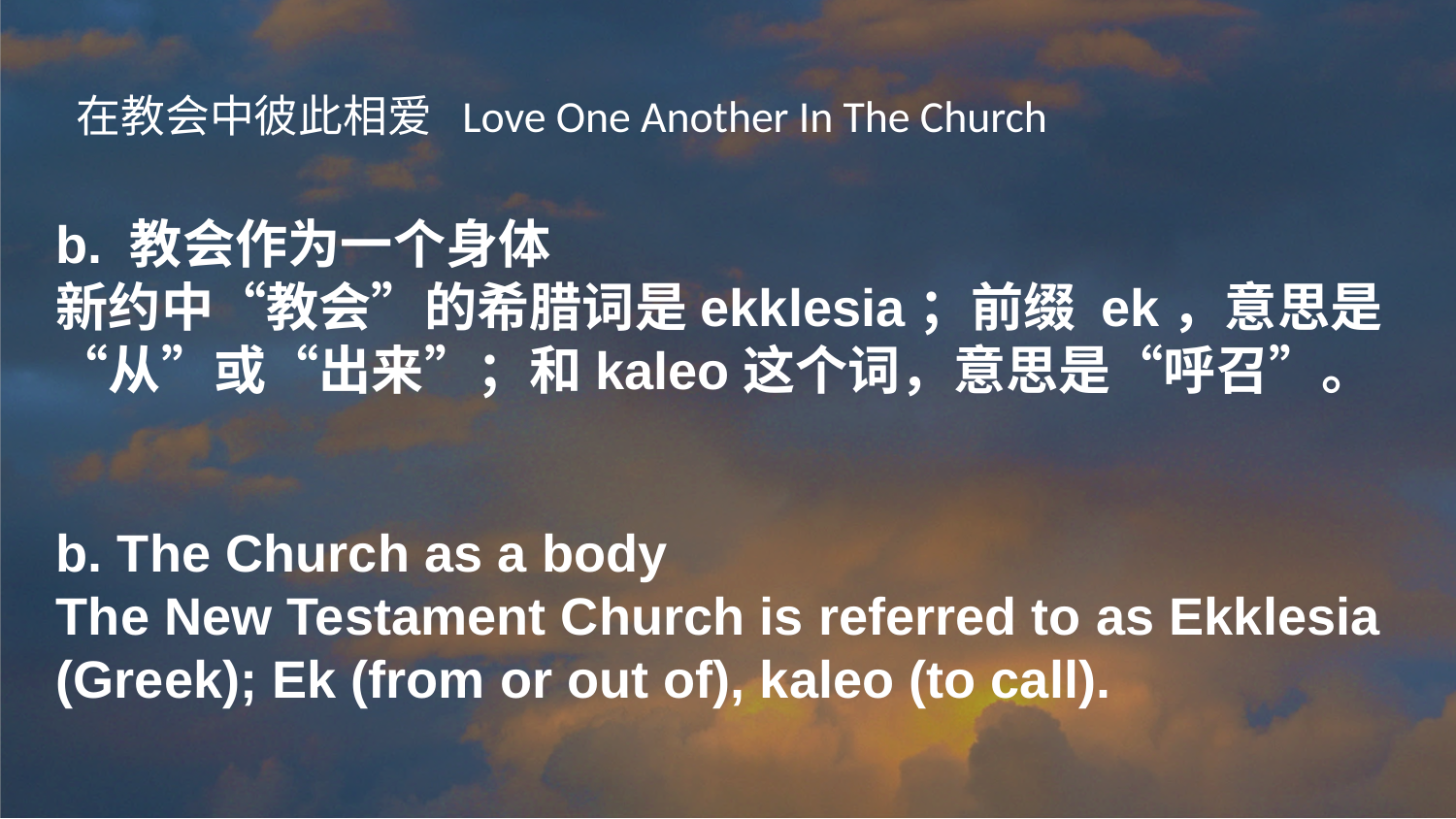

在教会中彼此相爱  Love One Another In The Church
b. 教会作为一个身体
新约中“教会”的希腊词是ekklesia；前缀 ek，意思是“从”或“出来”；和kaleo这个词，意思是“呼召”。
b. The Church as a body
The New Testament Church is referred to as Ekklesia (Greek); Ek (from or out of), kaleo (to call).